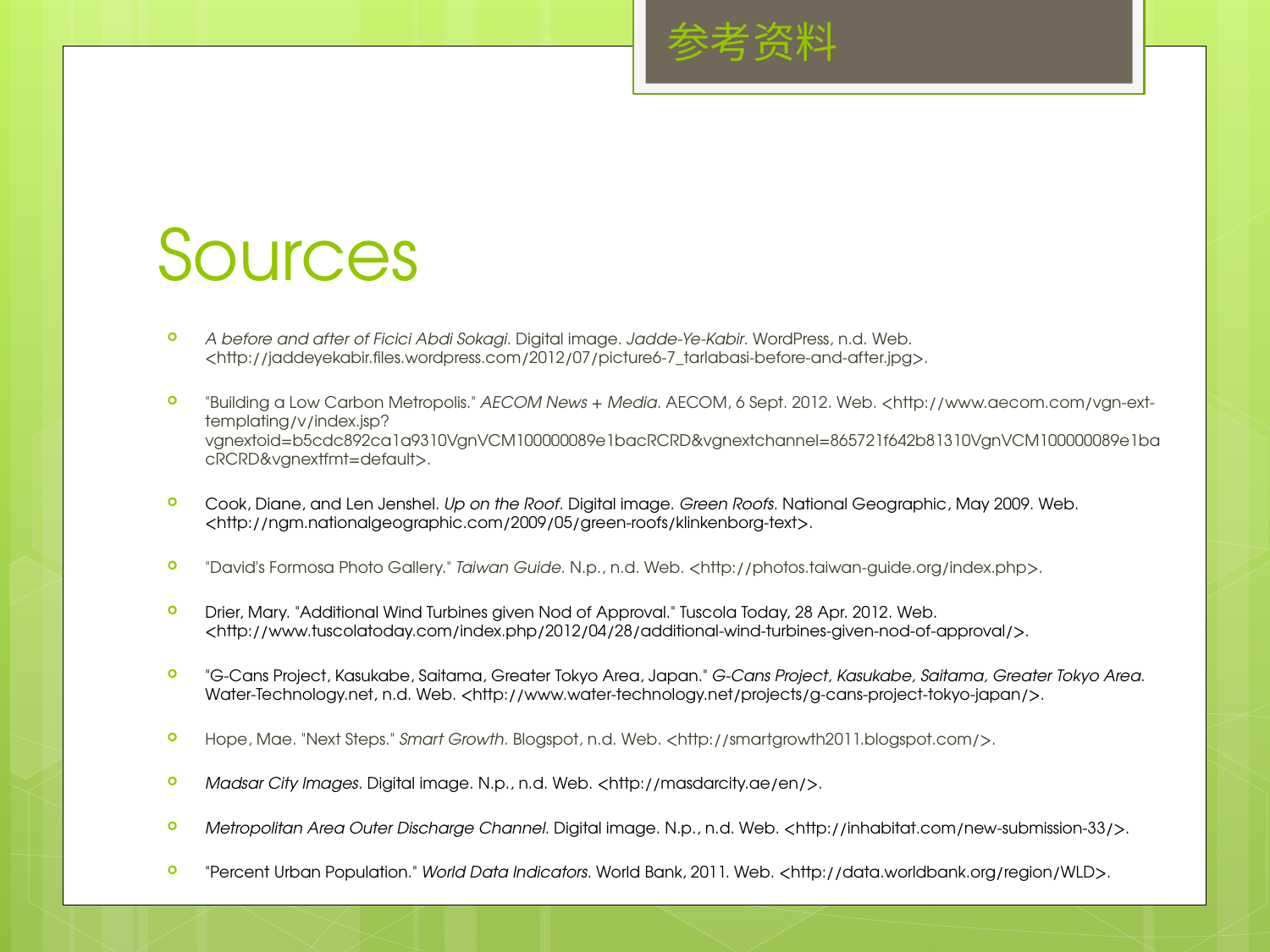

参考资料
# Sources
A before and after of Ficici Abdi Sokagi. Digital image. Jadde-Ye-Kabir. WordPress, n.d. Web. <http://jaddeyekabir.files.wordpress.com/2012/07/picture6-7_tarlabasi-before-and-after.jpg>.

"Building a Low Carbon Metropolis." AECOM News + Media. AECOM, 6 Sept. 2012. Web. <http://www.aecom.com/vgn-ext-templating/v/index.jsp?vgnextoid=b5cdc892ca1a9310VgnVCM100000089e1bacRCRD&vgnextchannel=865721f642b81310VgnVCM100000089e1bacRCRD&vgnextfmt=default>.

Cook, Diane, and Len Jenshel. Up on the Roof. Digital image. Green Roofs. National Geographic, May 2009. Web. <http://ngm.nationalgeographic.com/2009/05/green-roofs/klinkenborg-text>.

"David's Formosa Photo Gallery." Taiwan Guide. N.p., n.d. Web. <http://photos.taiwan-guide.org/index.php>.

Drier, Mary. "Additional Wind Turbines given Nod of Approval." Tuscola Today, 28 Apr. 2012. Web. <http://www.tuscolatoday.com/index.php/2012/04/28/additional-wind-turbines-given-nod-of-approval/>.

"G-Cans Project, Kasukabe, Saitama, Greater Tokyo Area, Japan." G-Cans Project, Kasukabe, Saitama, Greater Tokyo Area. Water-Technology.net, n.d. Web. <http://www.water-technology.net/projects/g-cans-project-tokyo-japan/>.

Hope, Mae. "Next Steps." Smart Growth. Blogspot, n.d. Web. <http://smartgrowth2011.blogspot.com/>.

Madsar City Images. Digital image. N.p., n.d. Web. <http://masdarcity.ae/en/>.

Metropolitan Area Outer Discharge Channel. Digital image. N.p., n.d. Web. <http://inhabitat.com/new-submission-33/>.

"Percent Urban Population." World Data Indicators. World Bank, 2011. Web. <http://data.worldbank.org/region/WLD>.